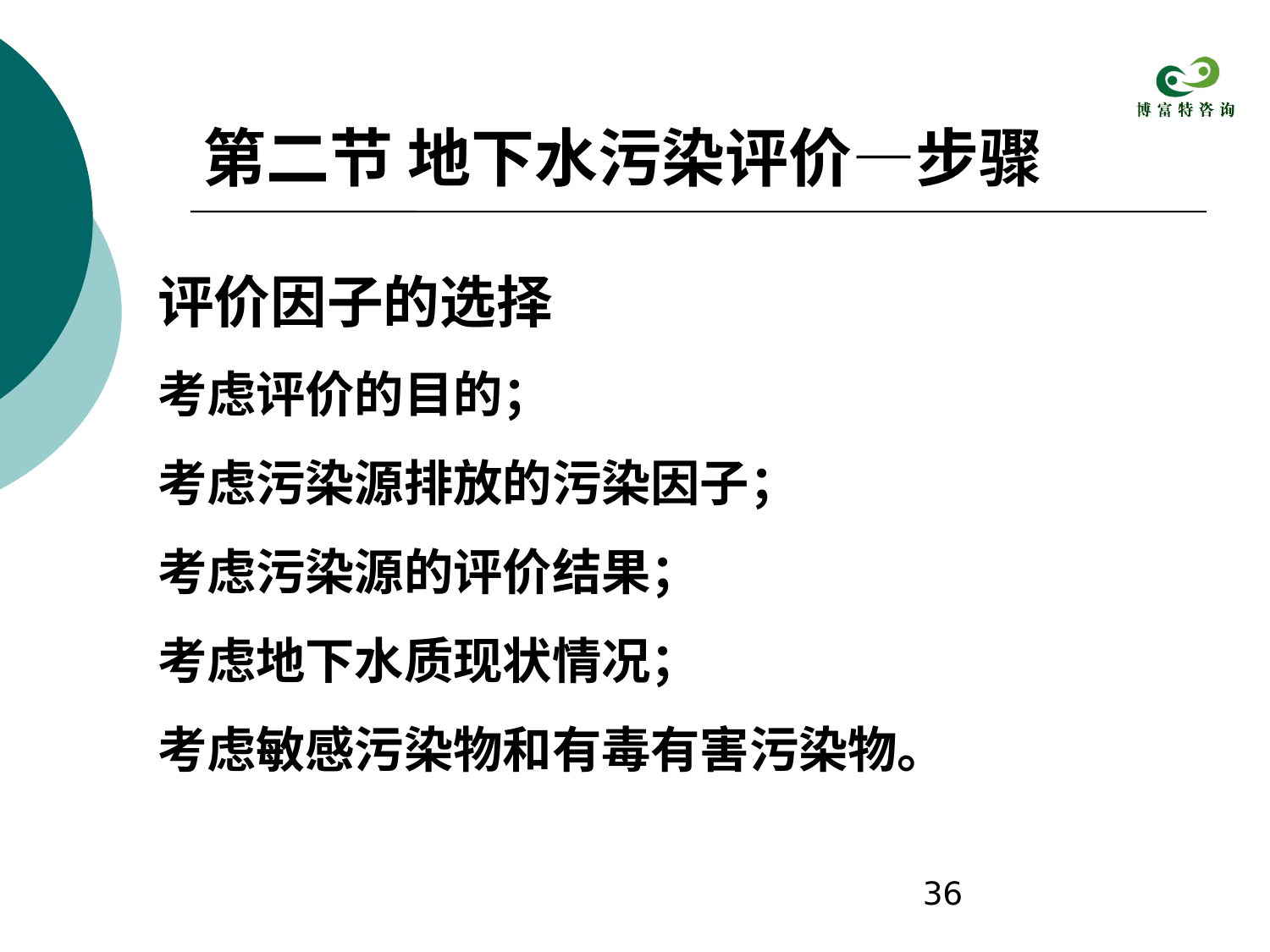

第二节 地下水污染评价—步骤
评价因子的选择
考虑评价的目的；
考虑污染源排放的污染因子；
考虑污染源的评价结果；
考虑地下水质现状情况；
考虑敏感污染物和有毒有害污染物。

36